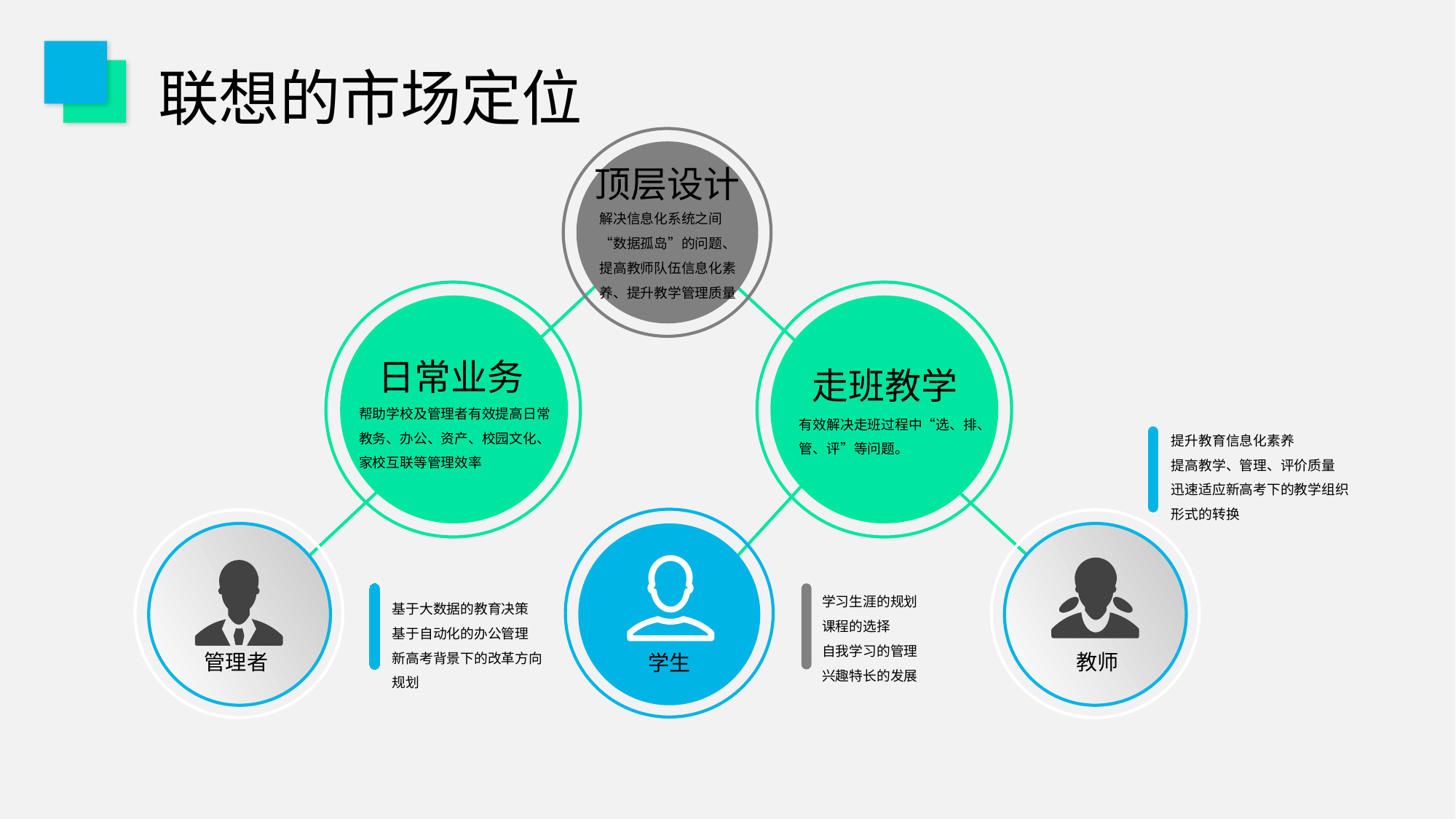

联想的市场定位

顶层设计
解决信息化系统之间“数据孤岛”的问题、提高教师队伍信息化素养、提升教学管理质量

日常业务
走班教学
帮助学校及管理者有效提高日常教务、办公、资产、校园文化、家校互联等管理效率
有效解决走班过程中“选、排、管、评”等问题。
提升教育信息化素养
提高教学、管理、评价质量
迅速适应新高考下的教学组织形式的转换

学习生涯的规划
课程的选择
自我学习的管理
兴趣特长的发展
基于大数据的教育决策
基于自动化的办公管理
新高考背景下的改革方向规划

管理者
教师
学生